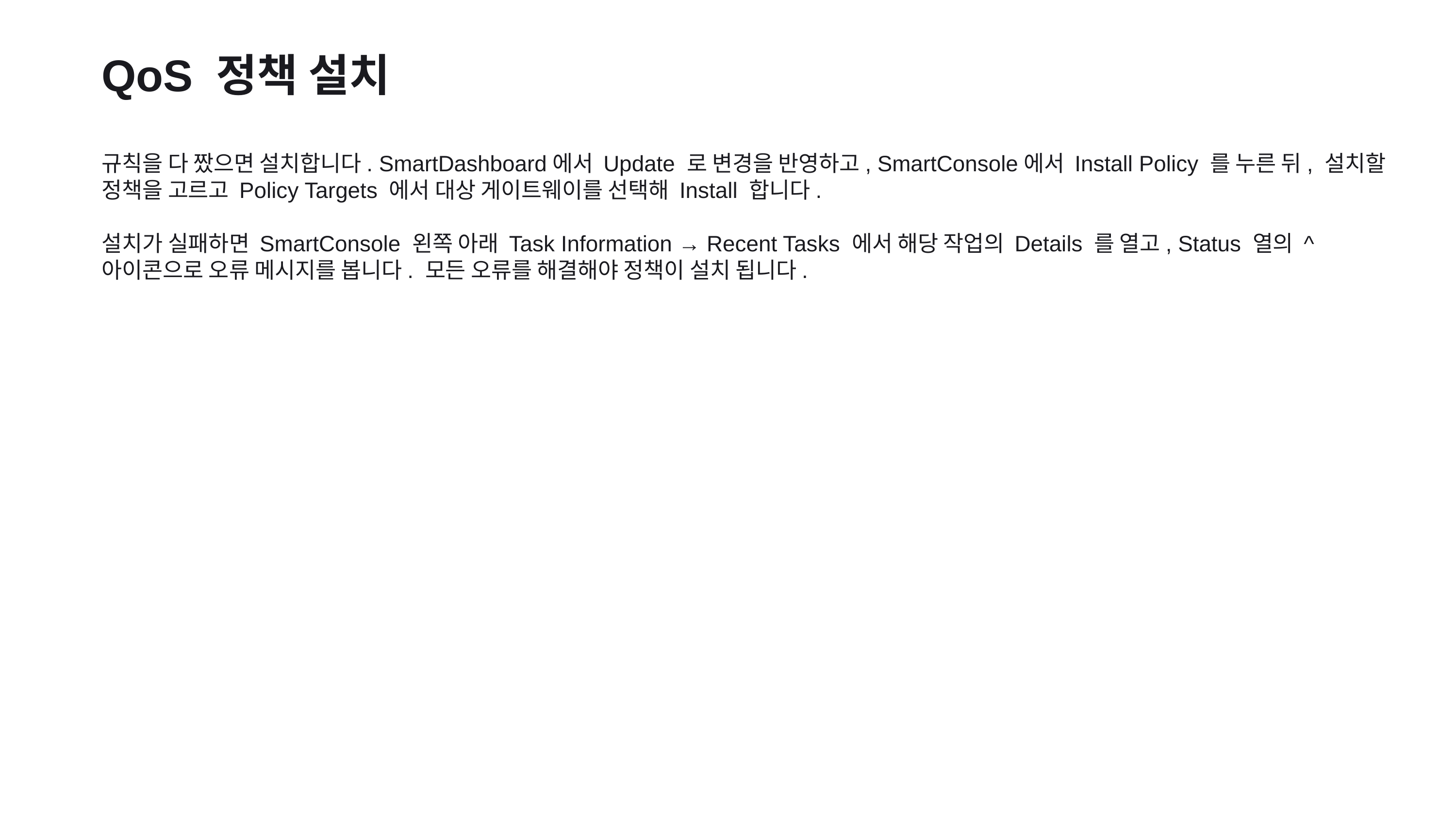

QoS 정책 설치
규칙을 다 짰으면 설치합니다. SmartDashboard에서 Update 로 변경을 반영하고, SmartConsole에서 Install Policy 를 누른 뒤, 설치할 정책을 고르고 Policy Targets 에서 대상 게이트웨이를 선택해 Install 합니다.

설치가 실패하면 SmartConsole 왼쪽 아래 Task Information → Recent Tasks 에서 해당 작업의 Details 를 열고, Status 열의 ^ 아이콘으로 오류 메시지를 봅니다. 모든 오류를 해결해야 정책이 설치 됩니다.